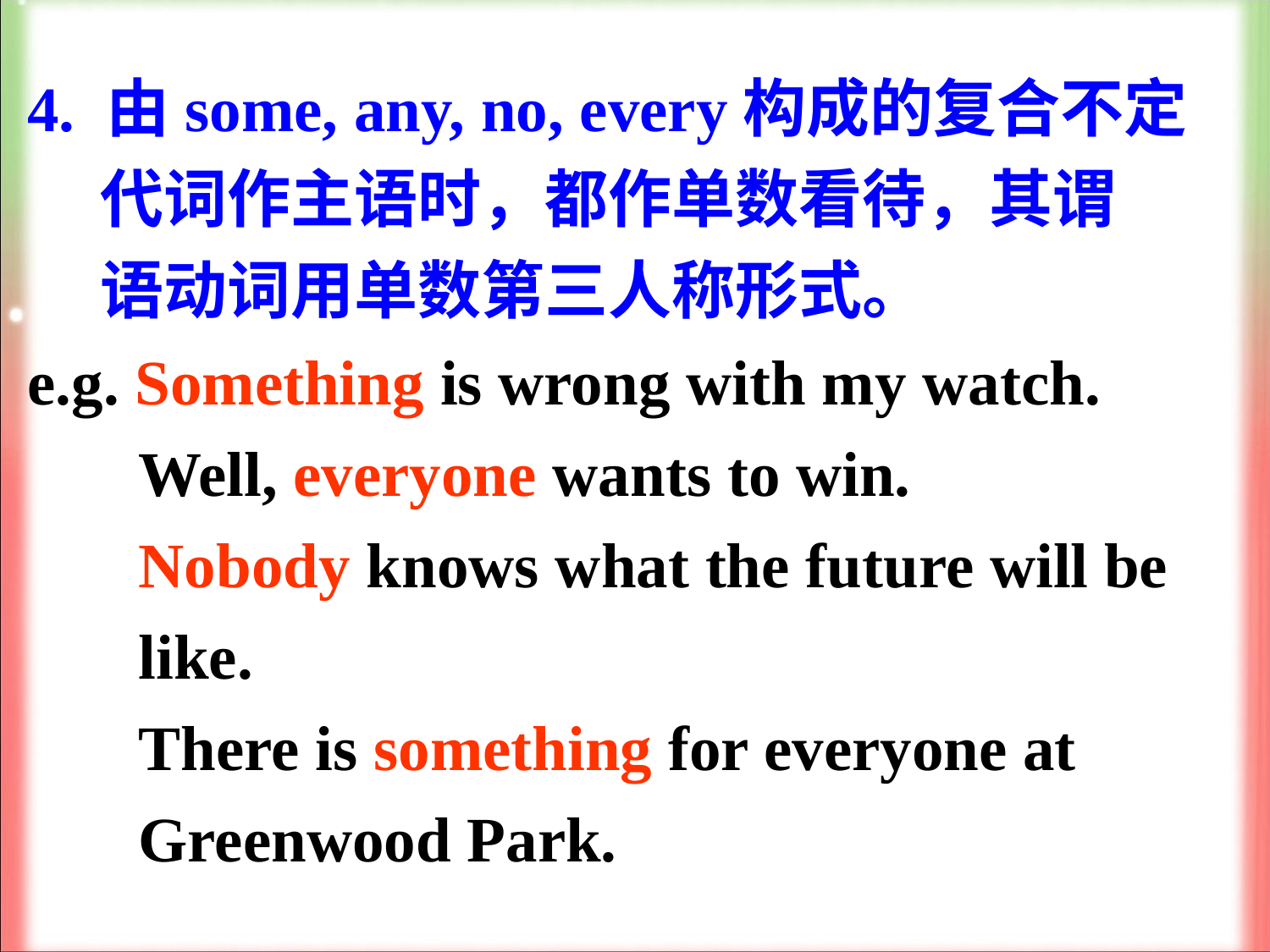

4. 由some, any, no, every构成的复合不定
    代词作主语时，都作单数看待，其谓
    语动词用单数第三人称形式。
e.g. Something is wrong with my watch.
       Well, everyone wants to win.
       Nobody knows what the future will be
       like.
       There is something for everyone at
       Greenwood Park.